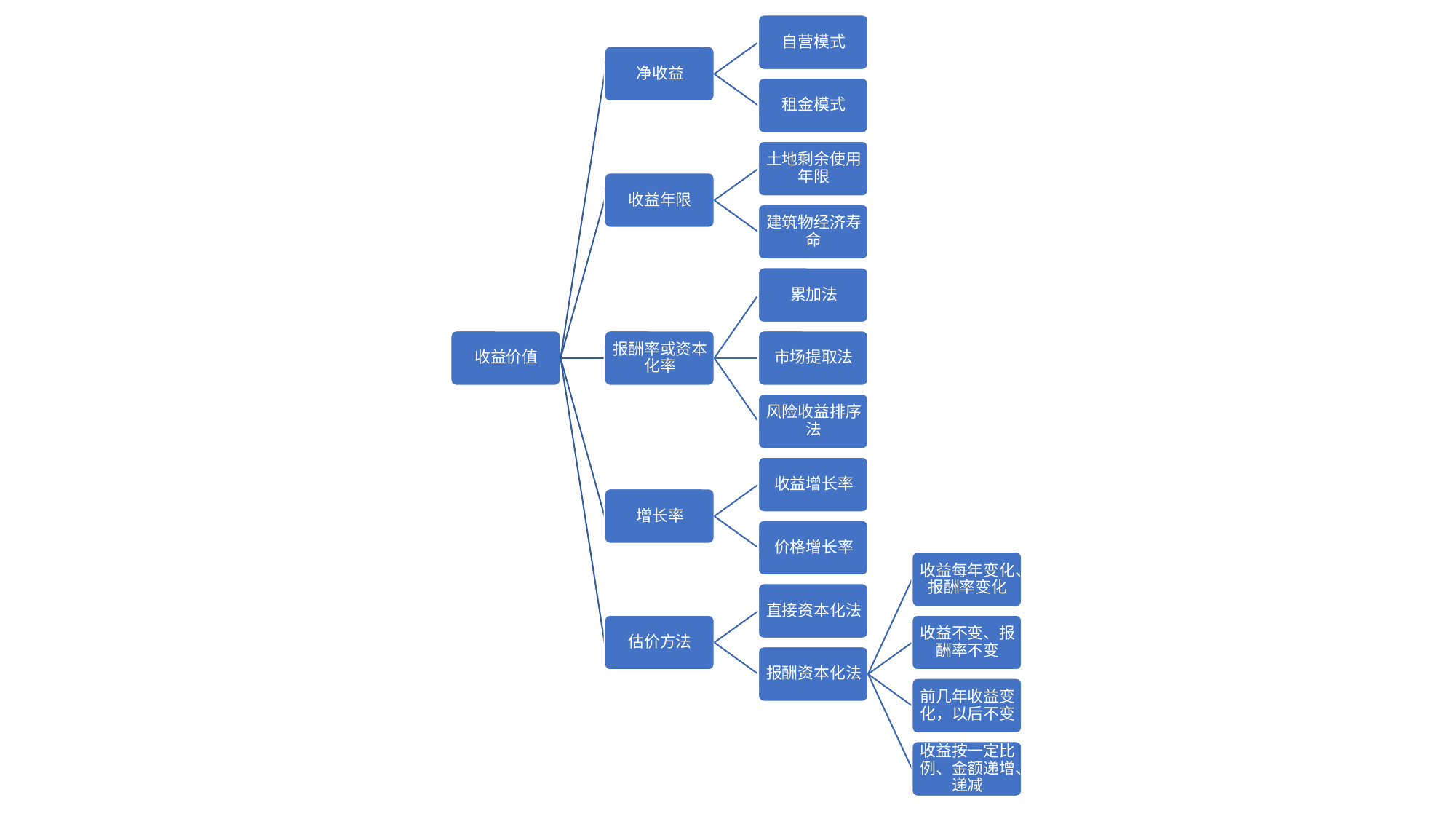

收益价值

净收益

自营模式

租金模式

收益年限

土地剩余使用年限

建筑物经济寿命

报酬率或资本化率

累加法

市场提取法

风险收益排序法

增长率

收益增长率

价格增长率

估价方法

直接资本化法

报酬资本化法

收益每年变化、报酬率变化

收益不变、报酬率不变

前几年收益变化，以后不变

收益按一定比例、金额递增、递减